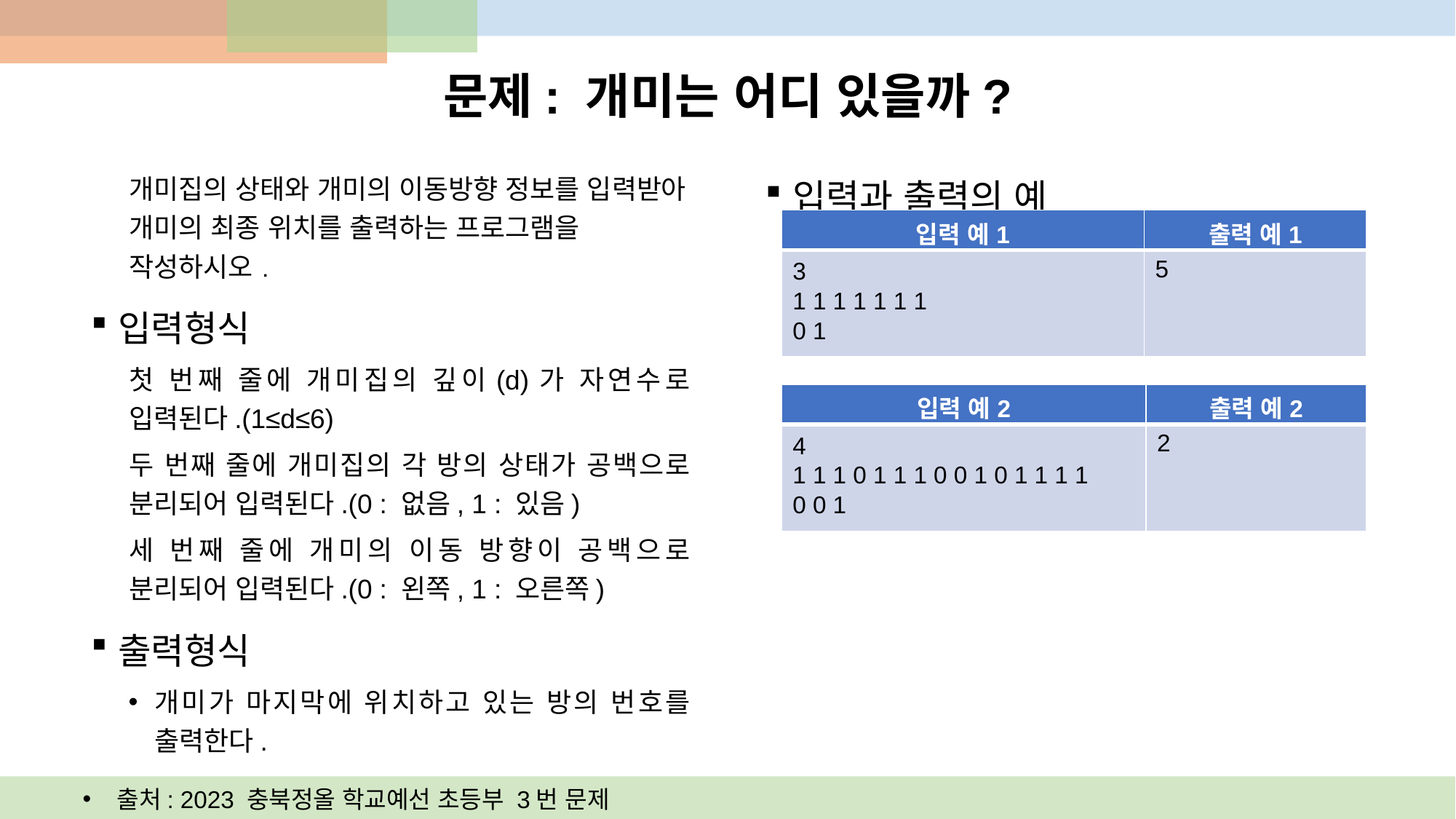

# 문제: 개미는 어디 있을까?
입력과 출력의 예

개미집의 상태와 개미의 이동방향 정보를 입력받아 개미의 최종 위치를 출력하는 프로그램을 작성하시오.
입력형식
첫 번째 줄에 개미집의 깊이(d)가 자연수로 입력된다.(1≤d≤6)
두 번째 줄에 개미집의 각 방의 상태가 공백으로 분리되어 입력된다.(0 : 없음, 1 : 있음)
세 번째 줄에 개미의 이동 방향이 공백으로 분리되어 입력된다.(0 : 왼쪽, 1 : 오른쪽)
출력형식
개미가 마지막에 위치하고 있는 방의 번호를 출력한다.
| 입력 예1 | 출력 예1 |
| --- | --- |
| 3 1 1 1 1 1 1 1 0 1 | 5 |
| 입력 예2 | 출력 예2 |
| --- | --- |
| 4 1 1 1 0 1 1 1 0 0 1 0 1 1 1 1 0 0 1 | 2 |
출처: 2023 충북정올 학교예선 초등부 3번 문제